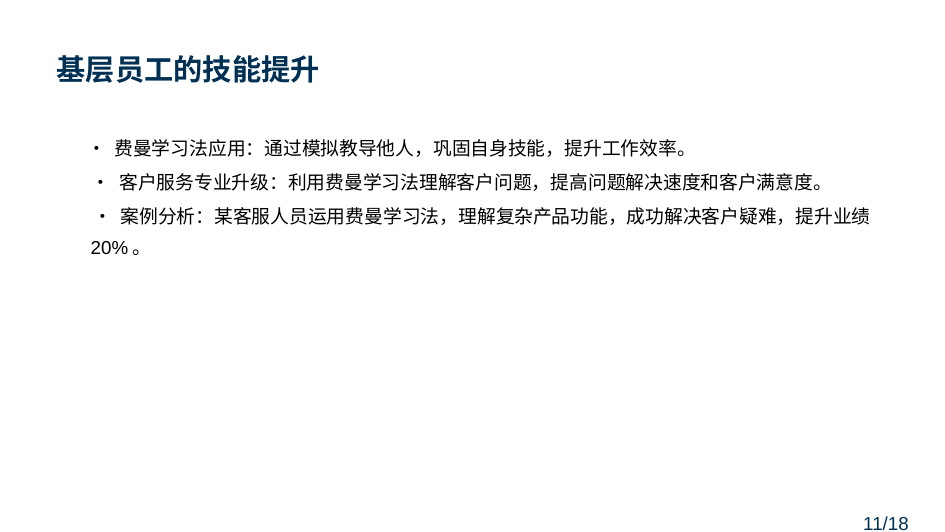

基层员工的技能提升
• 费曼学习法应用：通过模拟教导他人，巩固自身技能，提升工作效率。
• 客户服务专业升级：利用费曼学习法理解客户问题，提高问题解决速度和客户满意度。
• 案例分析：某客服人员运用费曼学习法，理解复杂产品功能，成功解决客户疑难，提升业绩
20%。
11/18